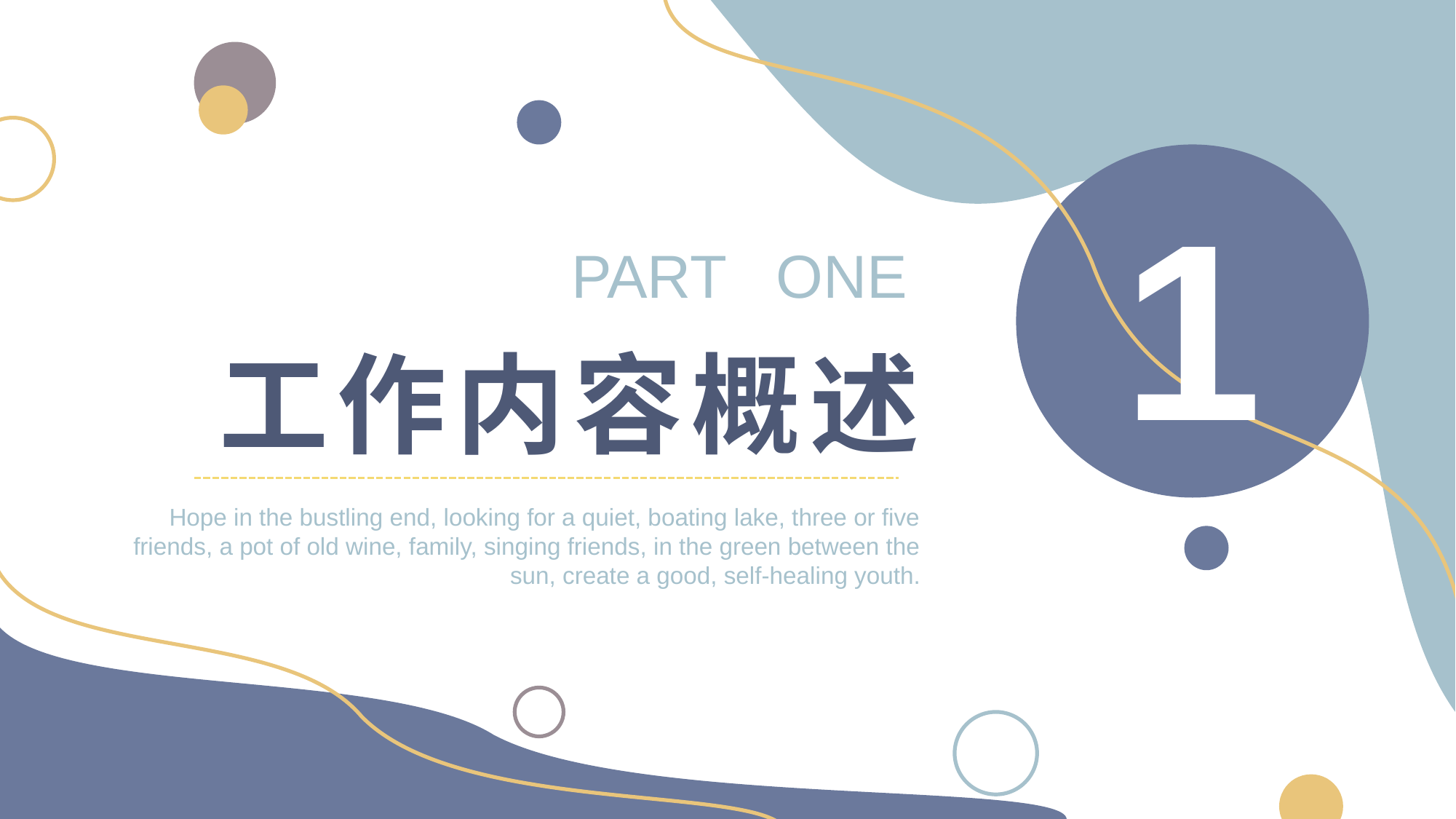

1
PART   ONE
工作内容概述
Hope in the bustling end, looking for a quiet, boating lake, three or five friends, a pot of old wine, family, singing friends, in the green between the sun, create a good, self-healing youth.